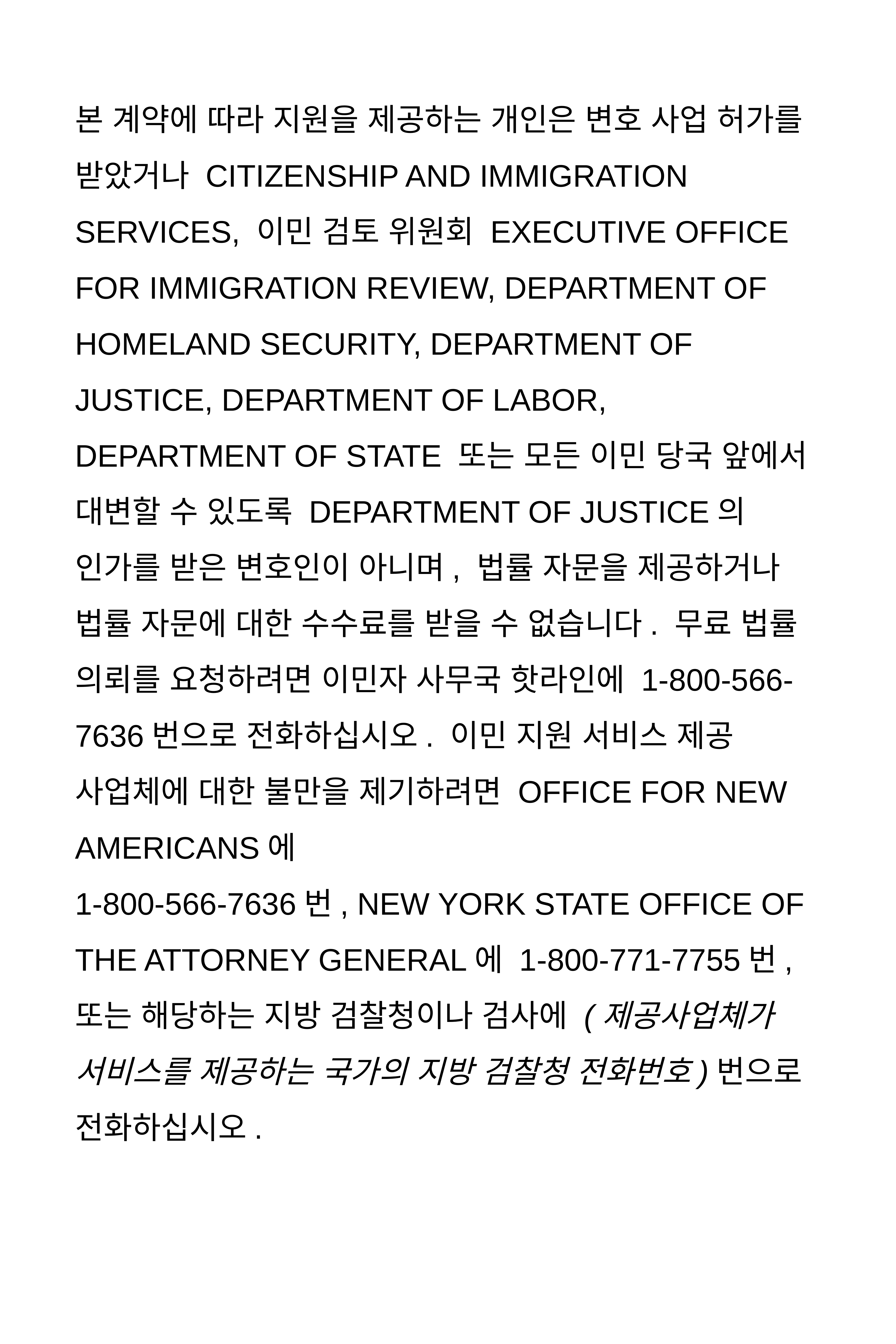

본 계약에 따라 지원을 제공하는 개인은 변호 사업 허가를 받았거나 CITIZENSHIP AND IMMIGRATION SERVICES, 이민 검토 위원회 EXECUTIVE OFFICE FOR IMMIGRATION REVIEW, DEPARTMENT OF HOMELAND SECURITY, DEPARTMENT OF JUSTICE, DEPARTMENT OF LABOR, DEPARTMENT OF STATE 또는 모든 이민 당국 앞에서 대변할 수 있도록 DEPARTMENT OF JUSTICE의 인가를 받은 변호인이 아니며, 법률 자문을 제공하거나 법률 자문에 대한 수수료를 받을 수 없습니다. 무료 법률 의뢰를 요청하려면 이민자 사무국 핫라인에 1-800-566-7636번으로 전화하십시오. 이민 지원 서비스 제공 사업체에 대한 불만을 제기하려면 OFFICE FOR NEW AMERICANS에
1-800-566-7636번, NEW YORK STATE OFFICE OF THE ATTORNEY GENERAL에 1-800-771-7755번, 또는 해당하는 지방 검찰청이나 검사에 (제공사업체가 서비스를 제공하는 국가의 지방 검찰청 전화번호)번으로 전화하십시오.